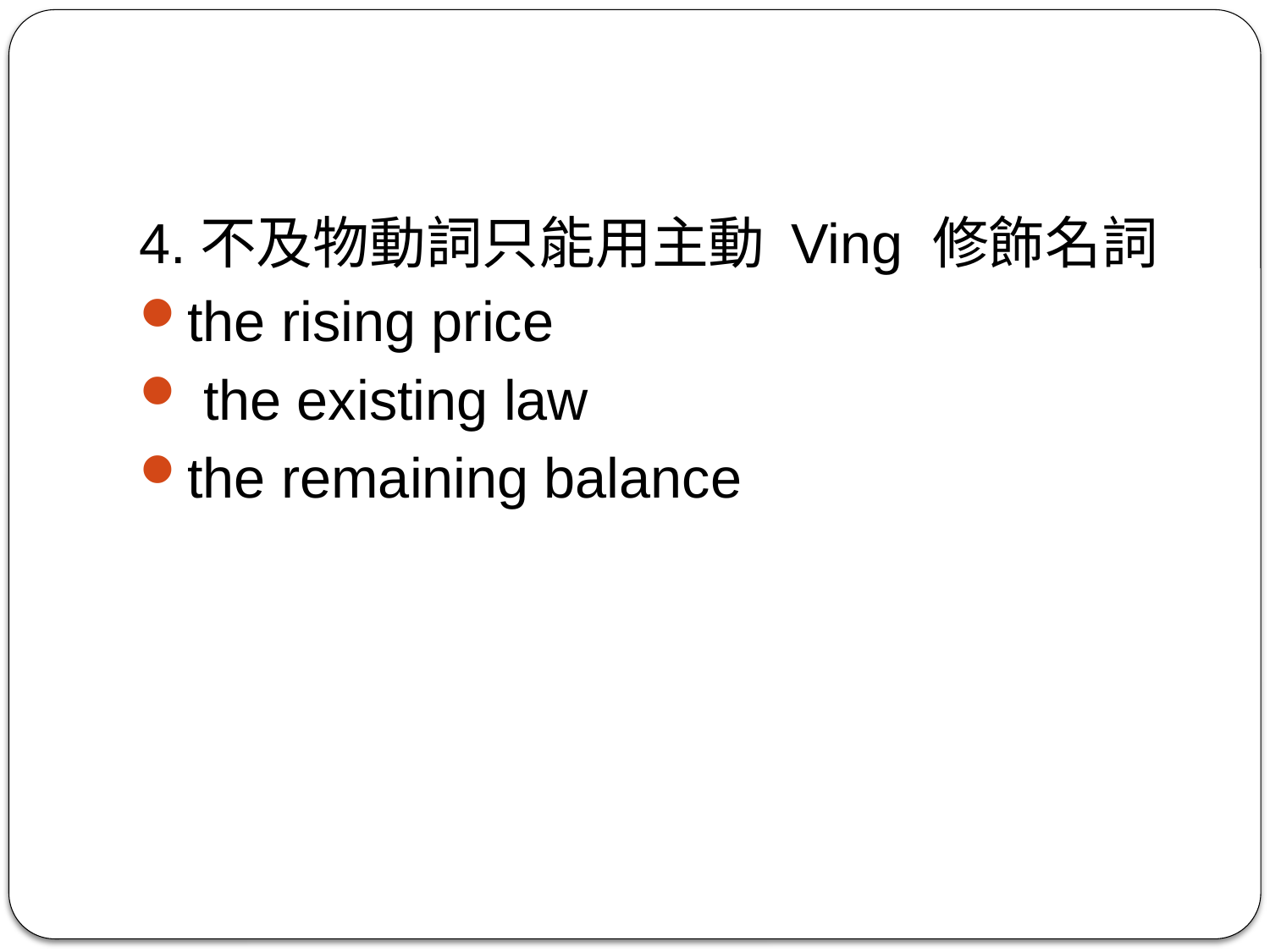

#
4.不及物動詞只能用主動 Ving 修飾名詞
the rising price
 the existing law
the remaining balance